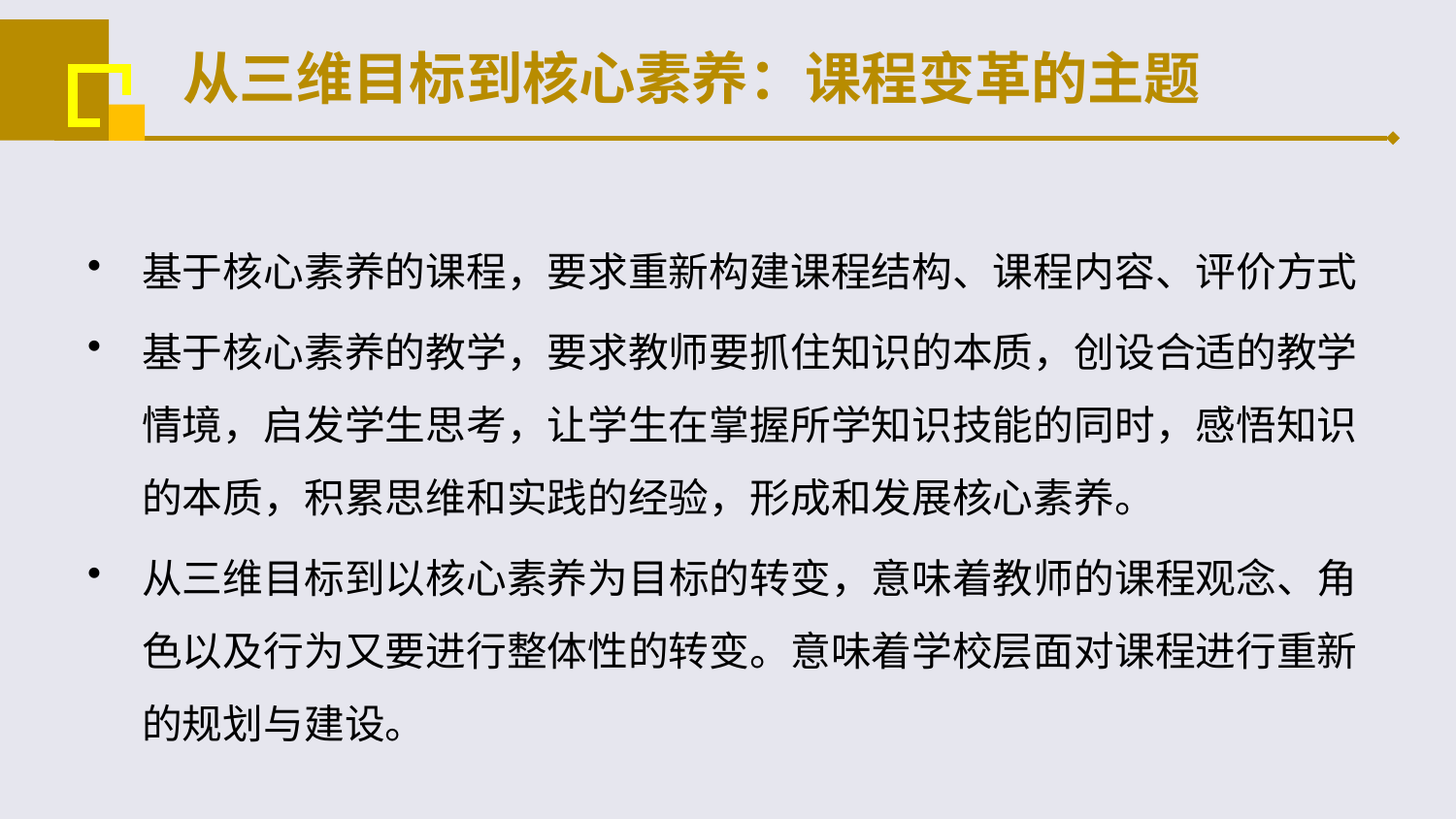

# 从三维目标到核心素养：课程变革的主题
基于核心素养的课程，要求重新构建课程结构、课程内容、评价方式
基于核心素养的教学，要求教师要抓住知识的本质，创设合适的教学情境，启发学生思考，让学生在掌握所学知识技能的同时，感悟知识的本质，积累思维和实践的经验，形成和发展核心素养。
从三维目标到以核心素养为目标的转变，意味着教师的课程观念、角色以及行为又要进行整体性的转变。意味着学校层面对课程进行重新的规划与建设。